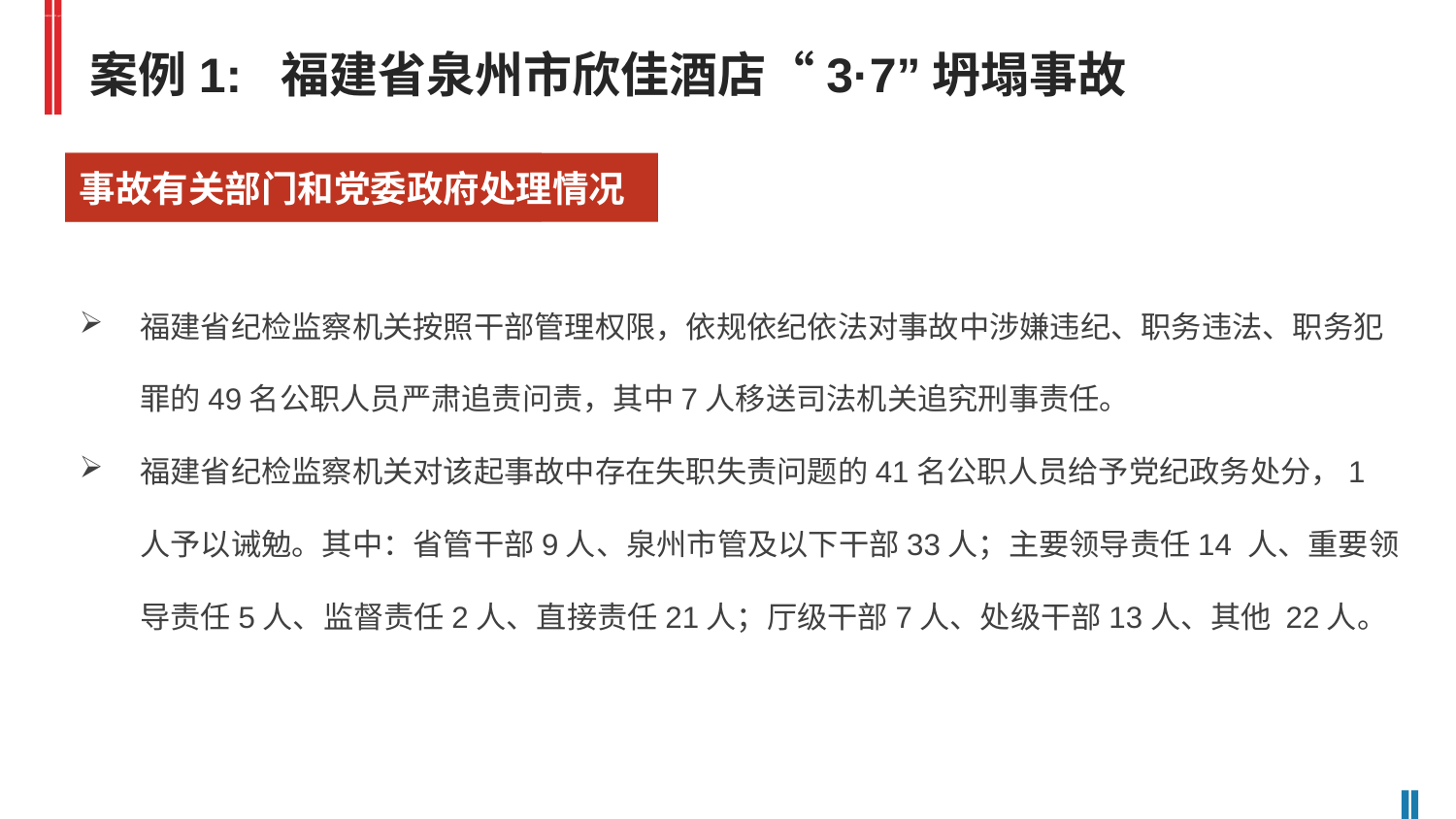

生产安全事故调查处理培训课件(ppt77页)
案例1:  福建省泉州市欣佳酒店“3·7”坍塌事故
事故有关责任者处理情况
事故有关部门和党委政府处理情况
福建省纪检监察机关按照干部管理权限，依规依纪依法对事故中涉嫌违纪、职务违法、职务犯罪的49名公职人员严肃追责问责，其中7人移送司法机关追究刑事责任。
福建省纪检监察机关对该起事故中存在失职失责问题的41名公职人员给予党纪政务处分，1人予以诫勉。其中：省管干部9人、泉州市管及以下干部33人；主要领导责任14 人、重要领导责任5人、监督责任2人、直接责任21人；厅级干部7人、处级干部13人、其他 22人。
生产安全事故调查处理培训课件(ppt77页)